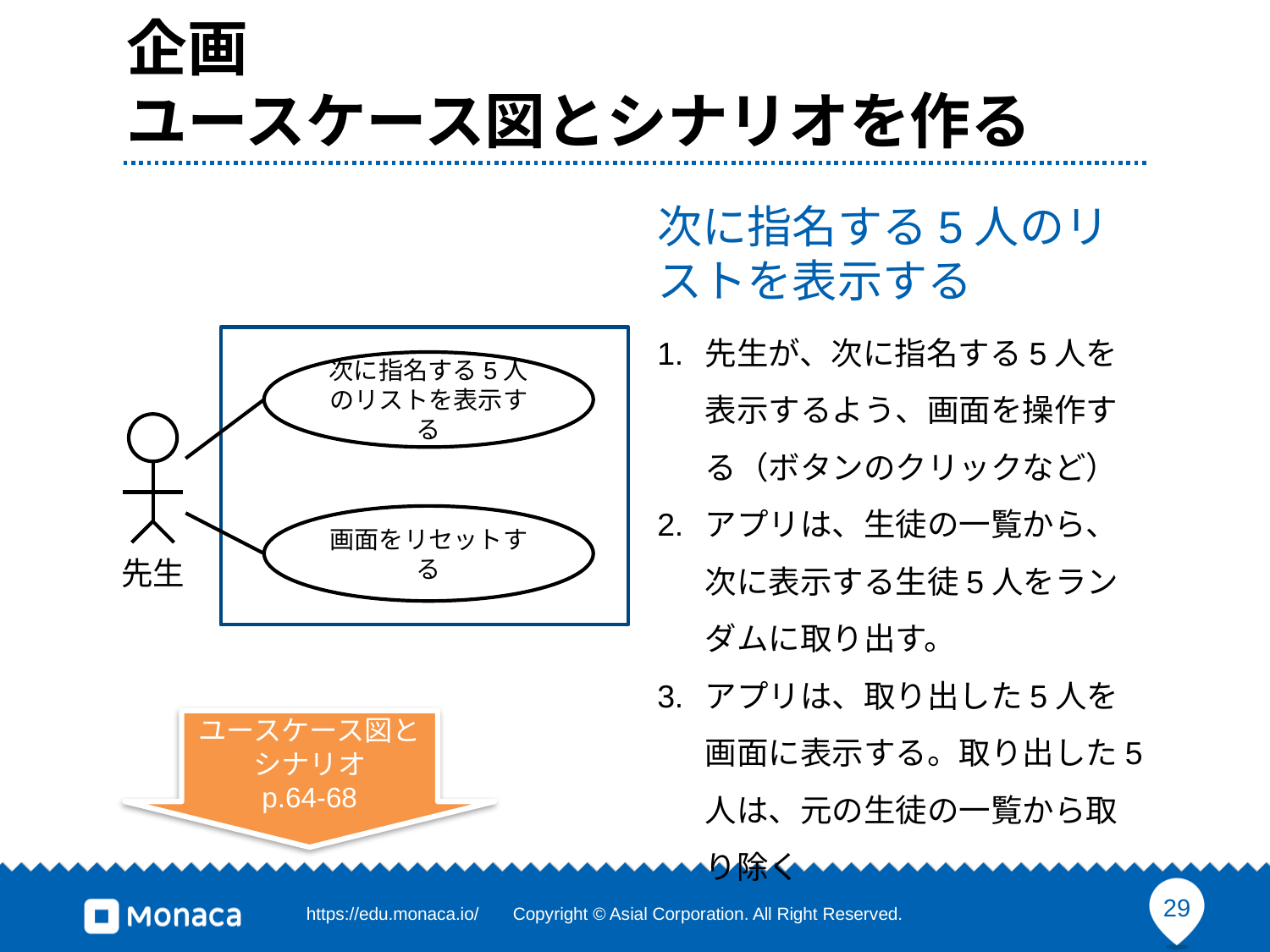

# 企画 ユースケース図とシナリオを作る
次に指名する5人のリストを表示する
先生が、次に指名する5人を表示するよう、画面を操作する（ボタンのクリックなど）
アプリは、生徒の一覧から、次に表示する生徒5人をランダムに取り出す。
アプリは、取り出した5人を画面に表示する。取り出した5人は、元の生徒の一覧から取り除く

次に指名する5人のリストを表示する

画面をリセットする
先生

ユースケース図と
シナリオ
p.64-68